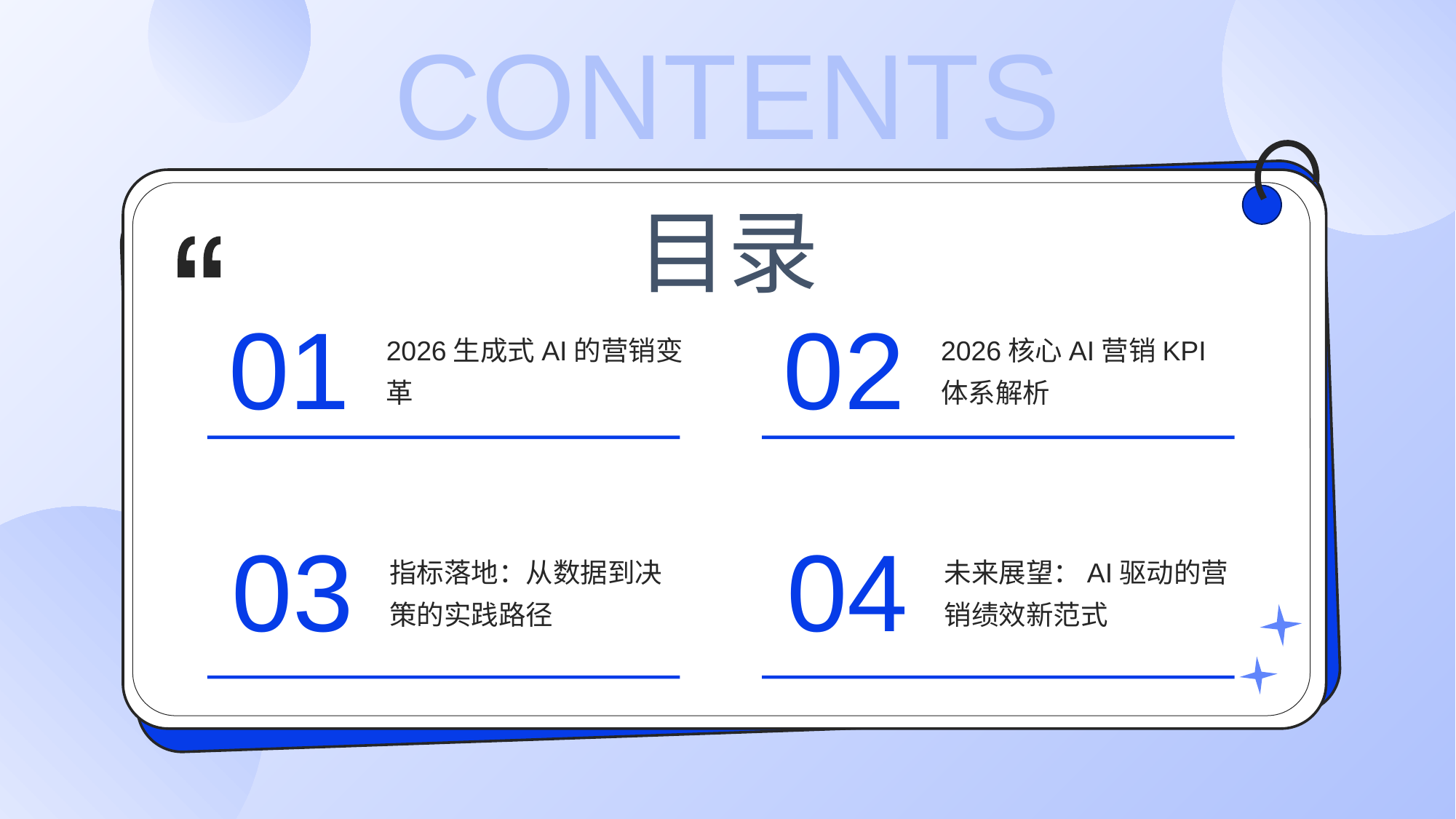

CONTENTS

目录

01
02
2026生成式AI的营销变革
2026核心AI营销KPI体系解析

03
04
指标落地：从数据到决策的实践路径
未来展望：AI驱动的营销绩效新范式